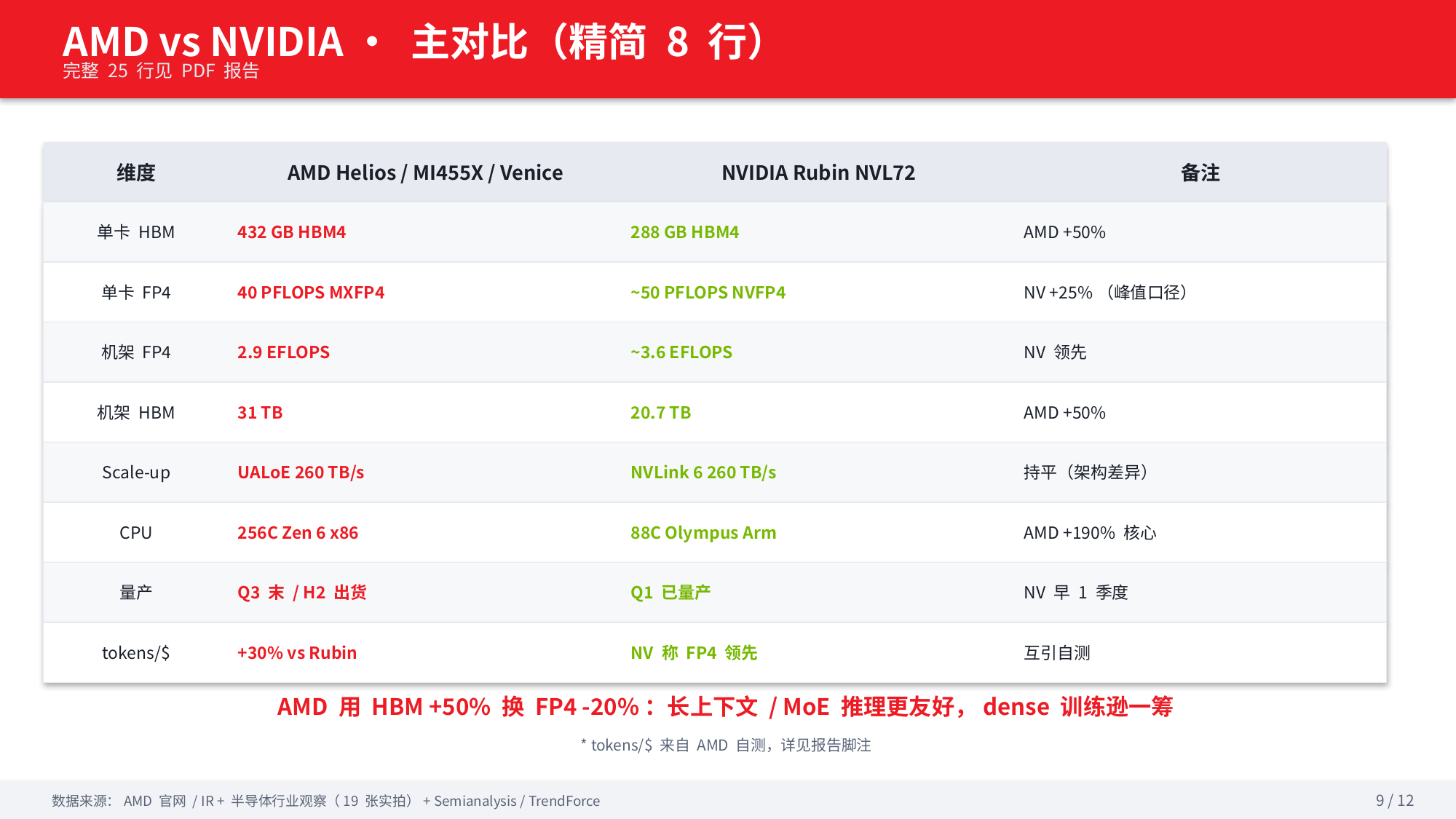

AMD vs NVIDIA · 主对比（精简 8 行）
完整 25 行见 PDF 报告

维度
AMD Helios / MI455X / Venice
NVIDIA Rubin NVL72
备注

单卡 HBM
432 GB HBM4
288 GB HBM4
AMD +50%

单卡 FP4
40 PFLOPS MXFP4
~50 PFLOPS NVFP4
NV +25%（峰值口径）

机架 FP4
2.9 EFLOPS
~3.6 EFLOPS
NV 领先

机架 HBM
31 TB
20.7 TB
AMD +50%

Scale-up
UALoE 260 TB/s
NVLink 6 260 TB/s
持平（架构差异）

CPU
256C Zen 6 x86
88C Olympus Arm
AMD +190% 核心

量产
Q3 末 / H2 出货
Q1 已量产
NV 早 1 季度

tokens/$
+30% vs Rubin
NV 称 FP4 领先
互引自测
AMD 用 HBM +50% 换 FP4 -20%：长上下文 / MoE 推理更友好，dense 训练逊一筹
* tokens/$ 来自 AMD 自测，详见报告脚注

数据来源：AMD 官网 / IR + 半导体行业观察（19 张实拍）+ Semianalysis / TrendForce
9 / 12